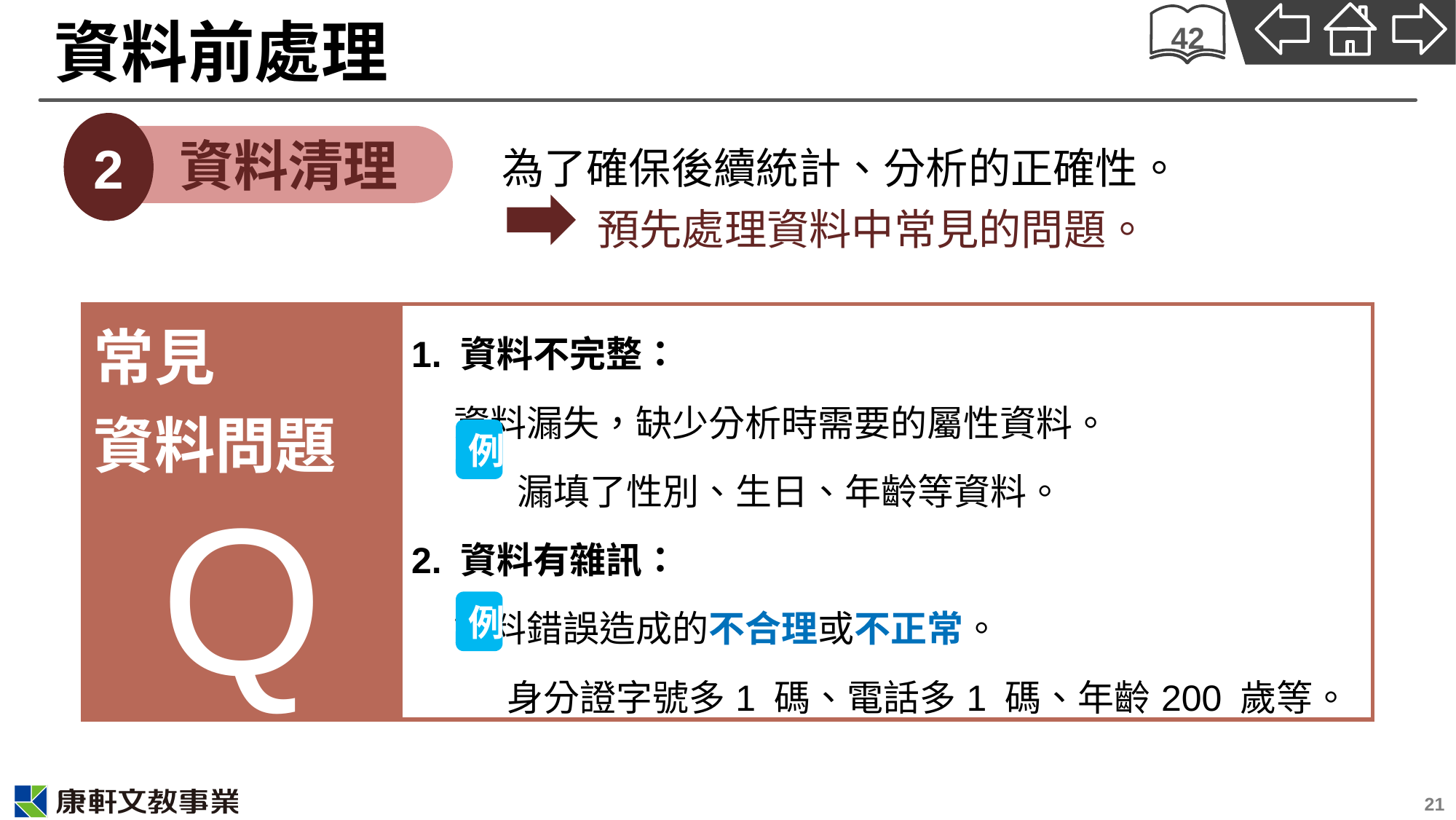

# 資料前處理
42
2

資料清理
為了確保後續統計、分析的正確性。
         預先處理資料中常見的問題。

| 常見 資料問題 Q | 1. 資料不完整： 資料漏失，缺少分析時需要的屬性資料。 　 漏填了性別、生日、年齡等資料。 2. 資料有雜訊： 資料錯誤造成的不合理或不正常。 　 身分證字號多1 碼、電話多1 碼、年齡200 歲等。 |
| --- | --- |
例
例
21